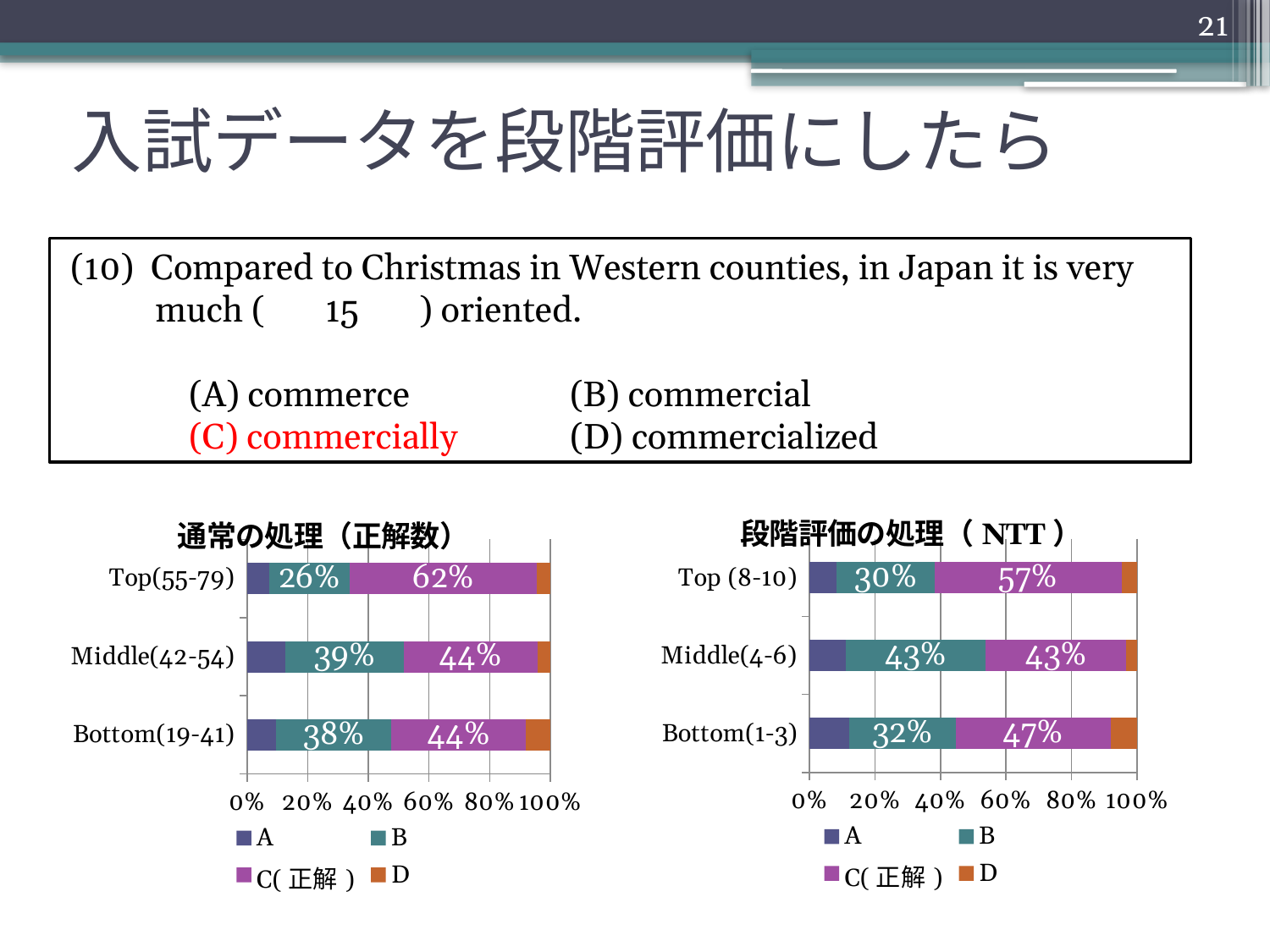

21
# 入試データを段階評価にしたら
 (10)  Compared to Christmas in Western counties, in Japan it is very
           much (　 15　 ) oriented.

	(A) commerce		(B) commercial
	(C) commercially	(D) commercialized

### Chart: 段階評価の処理（NTT）

| Category | A | B | C(正解) | D |
|---|---|---|---|---|
| Bottom(1-3) | 0.12162162162162174 | 0.3243243243243248 | 0.47297297297297347 | 0.08108108108108109 |
| Middle(4-6) | 0.10989010989010994 | 0.42857142857142855 | 0.42857142857142855 | 0.032967032967032975 |
| Top (8-10) | 0.08333333333333334 | 0.2976190476190479 | 0.571428571428572 | 0.04761904761904762 |

### Chart: 通常の処理（正解数）

| Category | A | B | C(正解) | D |
|---|---|---|---|---|
| Bottom(19-41) | 0.09523809523809525 | 0.3809523809523814 | 0.4444444444444444 | 0.07936507936507936 |
| Middle(42-54) | 0.12711864406779672 | 0.38983050847457656 | 0.4406779661016949 | 0.042372881355932285 |
| Top(55-79) | 0.07352941176470588 | 0.26470588235294146 | 0.6176470588235303 | 0.04411764705882361 |